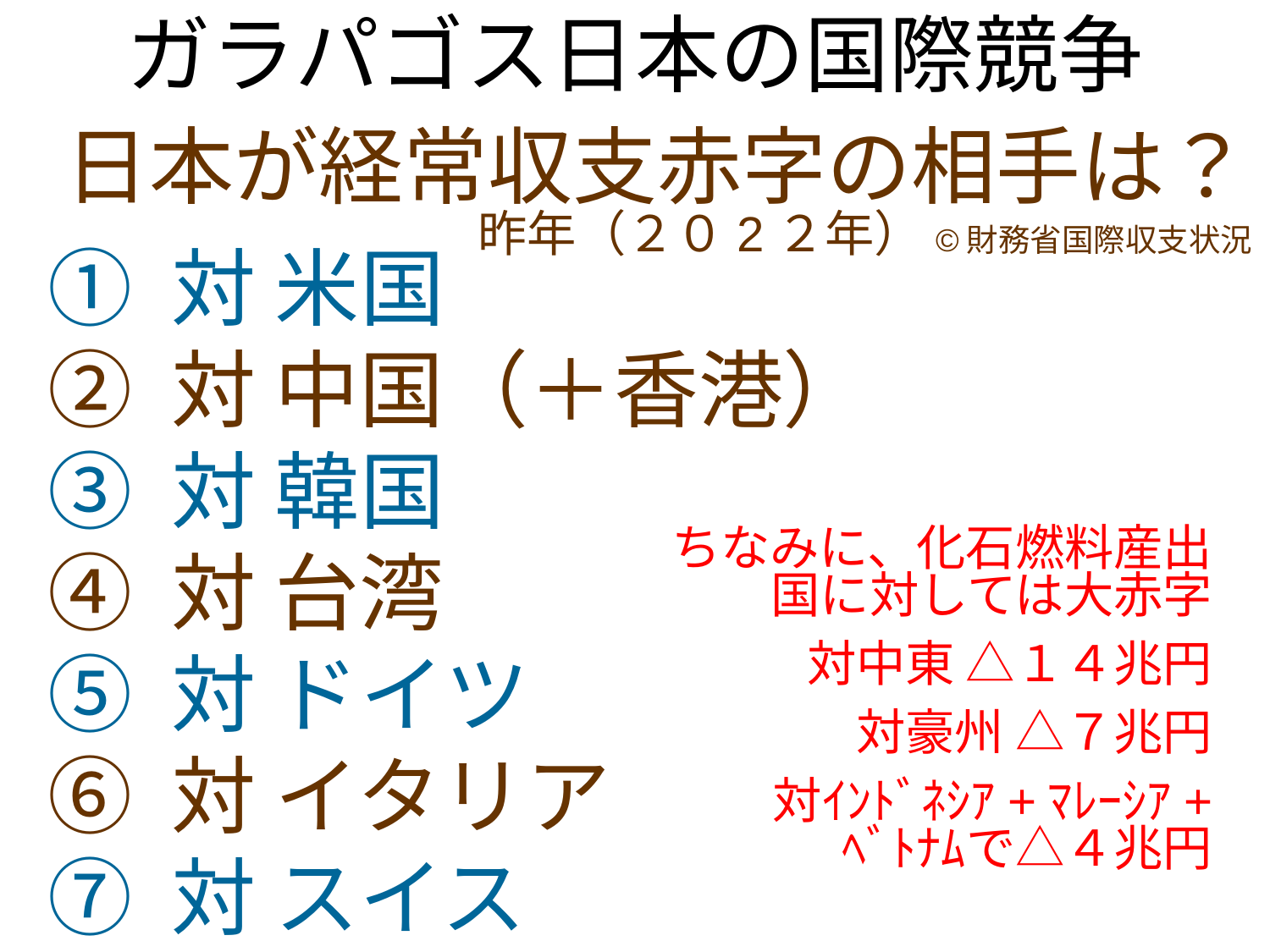

ガラパゴス日本の国際競争
日本が経常収支赤字の相手は？
昨年（２０2２年）©財務省国際収支状況
① 対 米国
② 対 中国（＋香港）
③ 対 韓国
④ 対 台湾
⑤ 対 ドイツ
⑥ 対 イタリア
⑦ 対 スイス
ちなみに、化石燃料産出国に対しては大赤字
対中東 △１４兆円
対豪州 △７兆円
対ｲﾝﾄﾞﾈｼｱ+ﾏﾚｰｼｱ+
ﾍﾞﾄﾅﾑで△４兆円